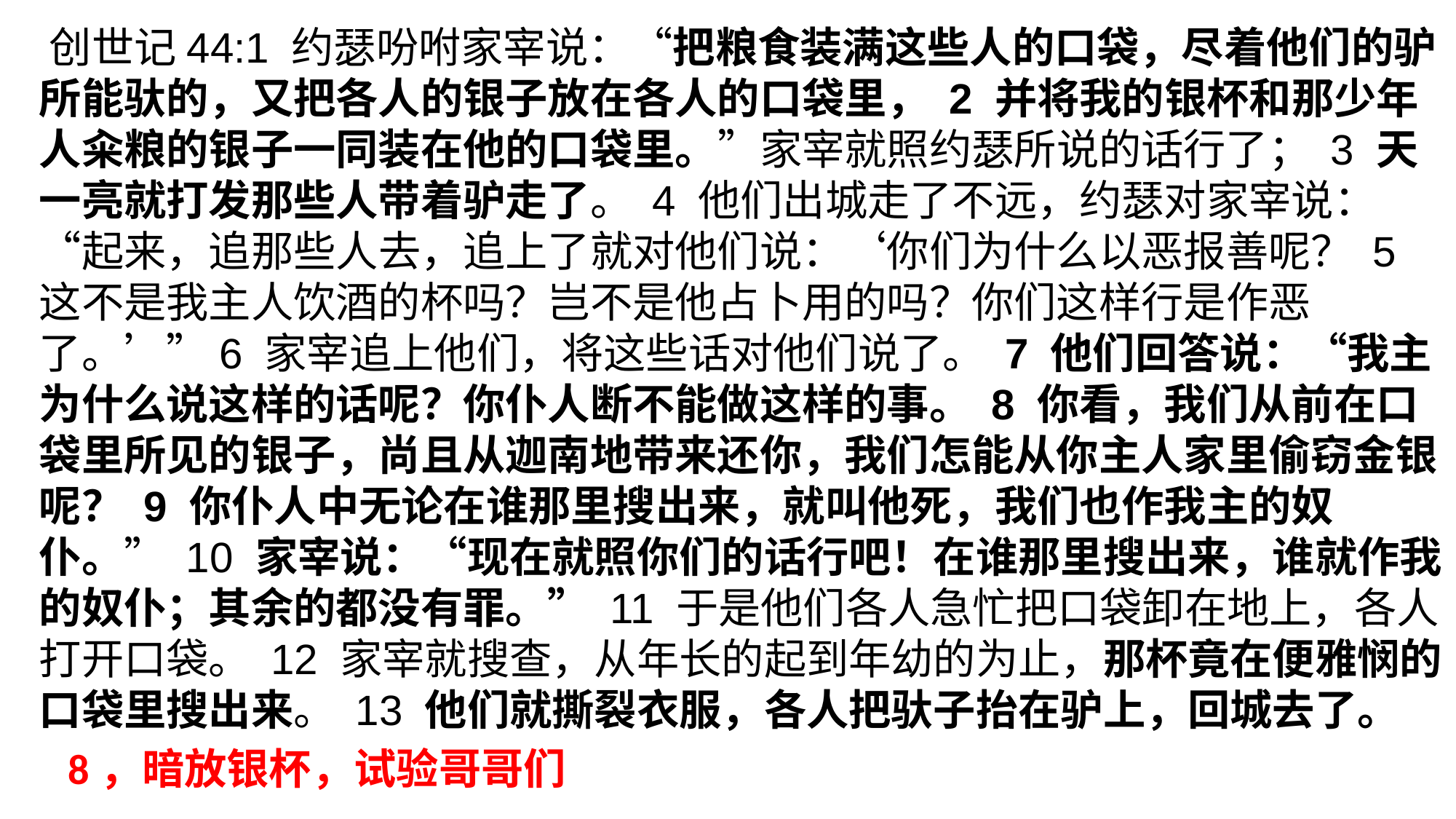

‪‪创世记‬44:1 约瑟吩咐家宰说：“把粮食装满这些人的口袋，尽着他们的驴所能驮的，又把各人的银子放在各人的口袋里， 2 并将我的银杯和那少年人籴粮的银子一同装在他的口袋里。”家宰就照约瑟所说的话行了； 3 天一亮就打发那些人带着驴走了。 4 他们出城走了不远，约瑟对家宰说：“起来，追那些人去，追上了就对他们说：‘你们为什么以恶报善呢？ 5 这不是我主人饮酒的杯吗？岂不是他占卜用的吗？你们这样行是作恶了。’”6 家宰追上他们，将这些话对他们说了。 7 他们回答说：“我主为什么说这样的话呢？你仆人断不能做这样的事。 8 你看，我们从前在口袋里所见的银子，尚且从迦南地带来还你，我们怎能从你主人家里偷窃金银呢？ 9 你仆人中无论在谁那里搜出来，就叫他死，我们也作我主的奴仆。” 10 家宰说：“现在就照你们的话行吧！在谁那里搜出来，谁就作我的奴仆；其余的都没有罪。” 11 于是他们各人急忙把口袋卸在地上，各人打开口袋。 12 家宰就搜查，从年长的起到年幼的为止，那杯竟在便雅悯的口袋里搜出来。 13 他们就撕裂衣服，各人把驮子抬在驴上，回城去了。
8，暗放银杯，试验哥哥们